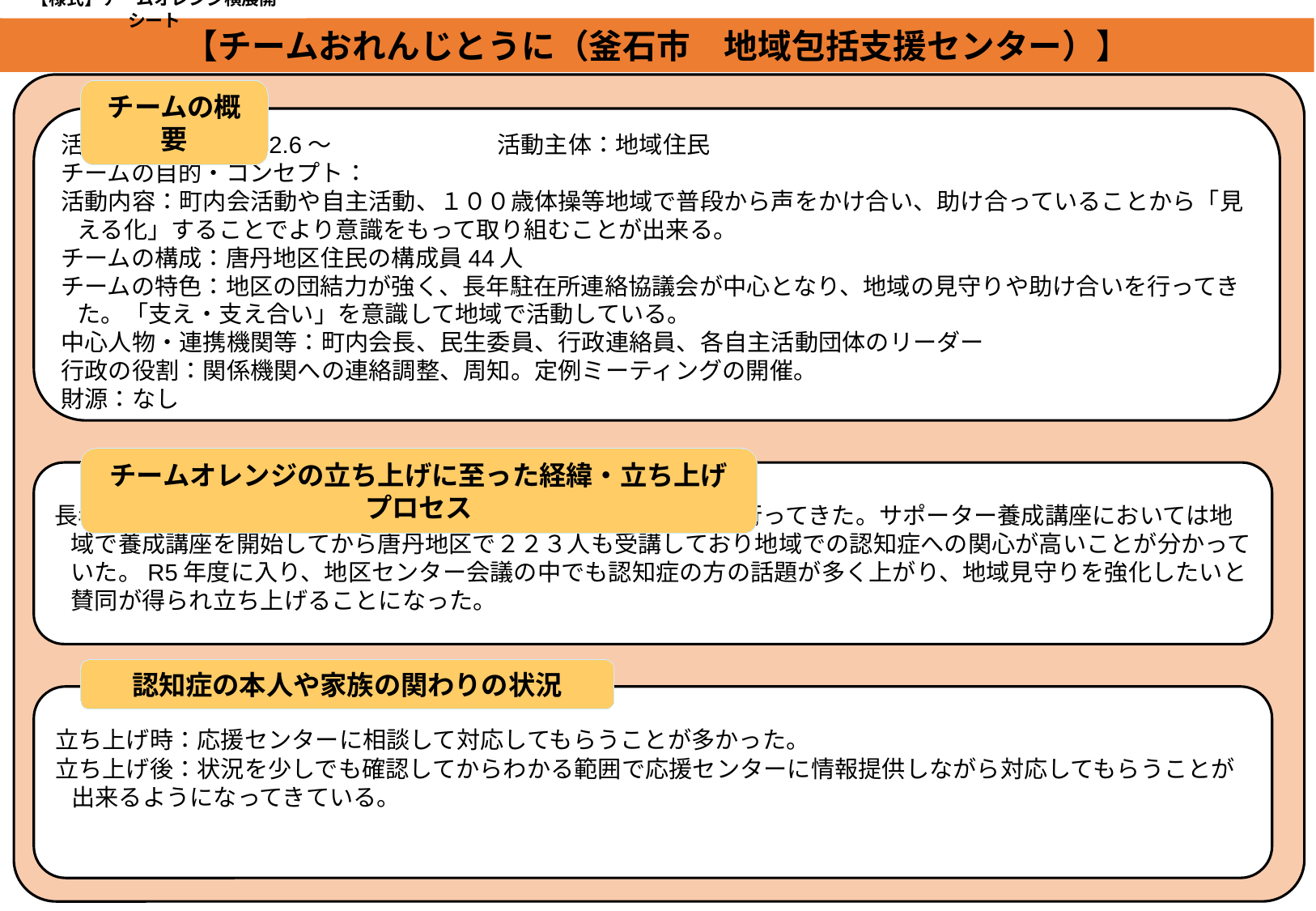

【様式】チームオレンジ横展開シート
【チームおれんじとうに（釜石市　地域包括支援センター）】

チームの概要
活動開始時期：R6.2.6～　　　　　　　活動主体：地域住民
チームの目的・コンセプト：
活動内容：町内会活動や自主活動、１００歳体操等地域で普段から声をかけ合い、助け合っていることから「見える化」することでより意識をもって取り組むことが出来る。
チームの構成：唐丹地区住民の構成員44人
チームの特色：地区の団結力が強く、長年駐在所連絡協議会が中心となり、地域の見守りや助け合いを行ってきた。「支え・支え合い」を意識して地域で活動している。
中心人物・連携機関等：町内会長、民生委員、行政連絡員、各自主活動団体のリーダー
行政の役割：関係機関への連絡調整、周知。定例ミーティングの開催。
財源：なし
チームオレンジの立ち上げに至った経緯・立ち上げプロセス

長年駐在所連絡協議会が中心となり、地域の見守りや助け合いを行ってきた。サポーター養成講座においては地域で養成講座を開始してから唐丹地区で２２３人も受講しており地域での認知症への関心が高いことが分かっていた。R5年度に入り、地区センター会議の中でも認知症の方の話題が多く上がり、地域見守りを強化したいと賛同が得られ立ち上げることになった。
認知症の本人や家族の関わりの状況

立ち上げ時：応援センターに相談して対応してもらうことが多かった。
立ち上げ後：状況を少しでも確認してからわかる範囲で応援センターに情報提供しながら対応してもらうことが出来るようになってきている。